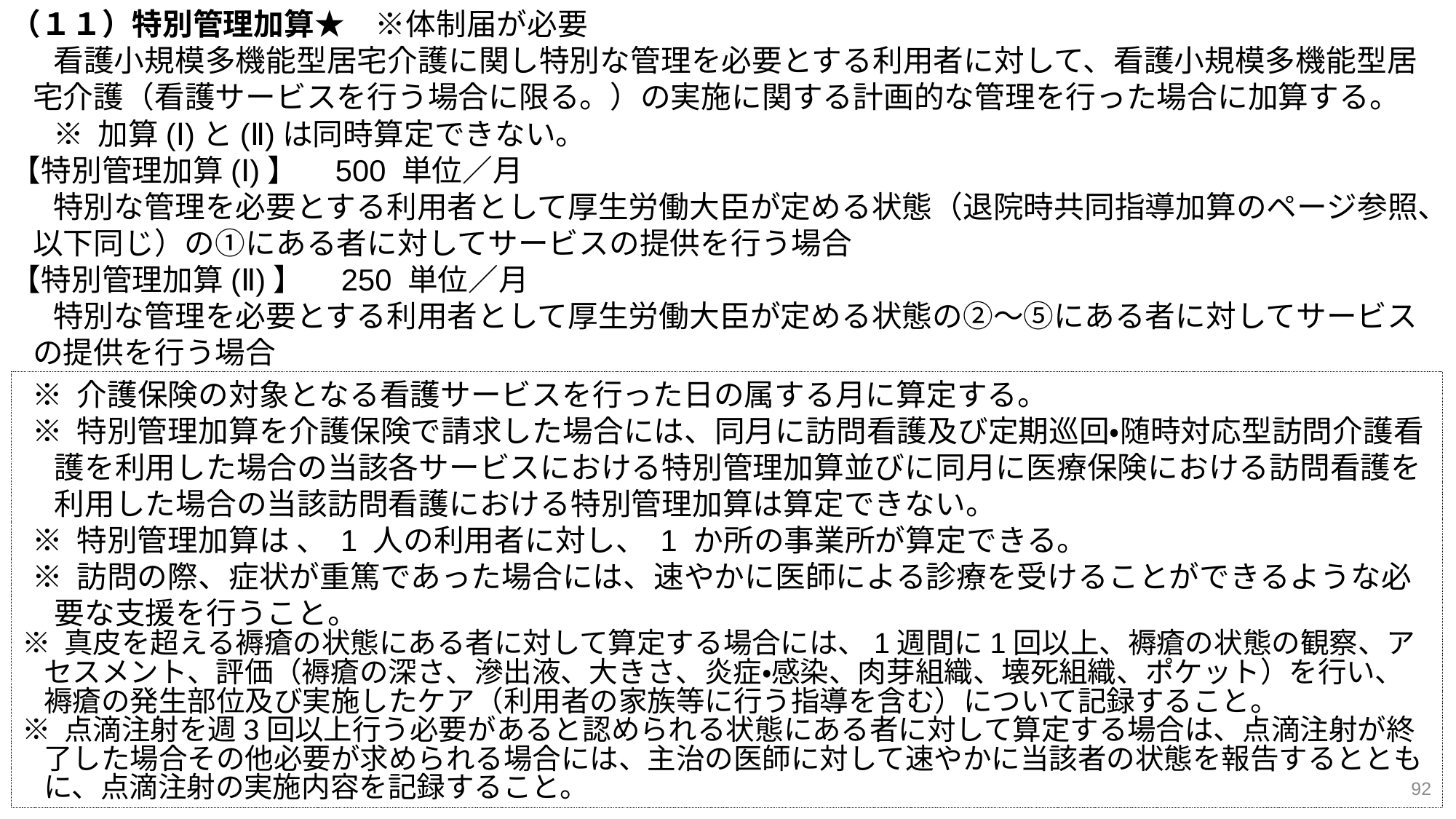

（１１）特別管理加算★　※体制届が必要
看護小規模多機能型居宅介護に関し特別な管理を必要とする利用者に対して、看護小規模多機能型居宅介護（看護サービスを行う場合に限る。）の実施に関する計画的な管理を行った場合に加算する。
※ 加算(Ⅰ)と(Ⅱ)は同時算定できない。
【特別管理加算(Ⅰ)】　500 単位／月
特別な管理を必要とする利用者として厚生労働大臣が定める状態（退院時共同指導加算のページ参照、以下同じ）の①にある者に対してサービスの提供を行う場合
【特別管理加算(Ⅱ)】　250 単位／月
特別な管理を必要とする利用者として厚生労働大臣が定める状態の②～⑤にある者に対してサービスの提供を行う場合
※ 介護保険の対象となる看護サービスを行った日の属する月に算定する。
※ 特別管理加算を介護保険で請求した場合には、同月に訪問看護及び定期巡回・随時対応型訪問介護看護を利用した場合の当該各サービスにおける特別管理加算並びに同月に医療保険における訪問看護を利用した場合の当該訪問看護における特別管理加算は算定できない。
※ 特別管理加算は 、 1 人の利用者に対し、 1 か所の事業所が算定できる。
※ 訪問の際、症状が重篤であった場合には、速やかに医師による診療を受けることができるような必要な支援を行うこと。
※ 真皮を超える褥瘡の状態にある者に対して算定する場合には、1週間に1回以上、褥瘡の状態の観察、アセスメント、評価（褥瘡の深さ、滲出液、大きさ、炎症・感染、肉芽組織、壊死組織、ポケット）を行い、褥瘡の発生部位及び実施したケア（利用者の家族等に行う指導を含む）について記録すること。
※ 点滴注射を週3回以上行う必要があると認められる状態にある者に対して算定する場合は、点滴注射が終了した場合その他必要が求められる場合には、主治の医師に対して速やかに当該者の状態を報告するとともに、点滴注射の実施内容を記録すること。
92